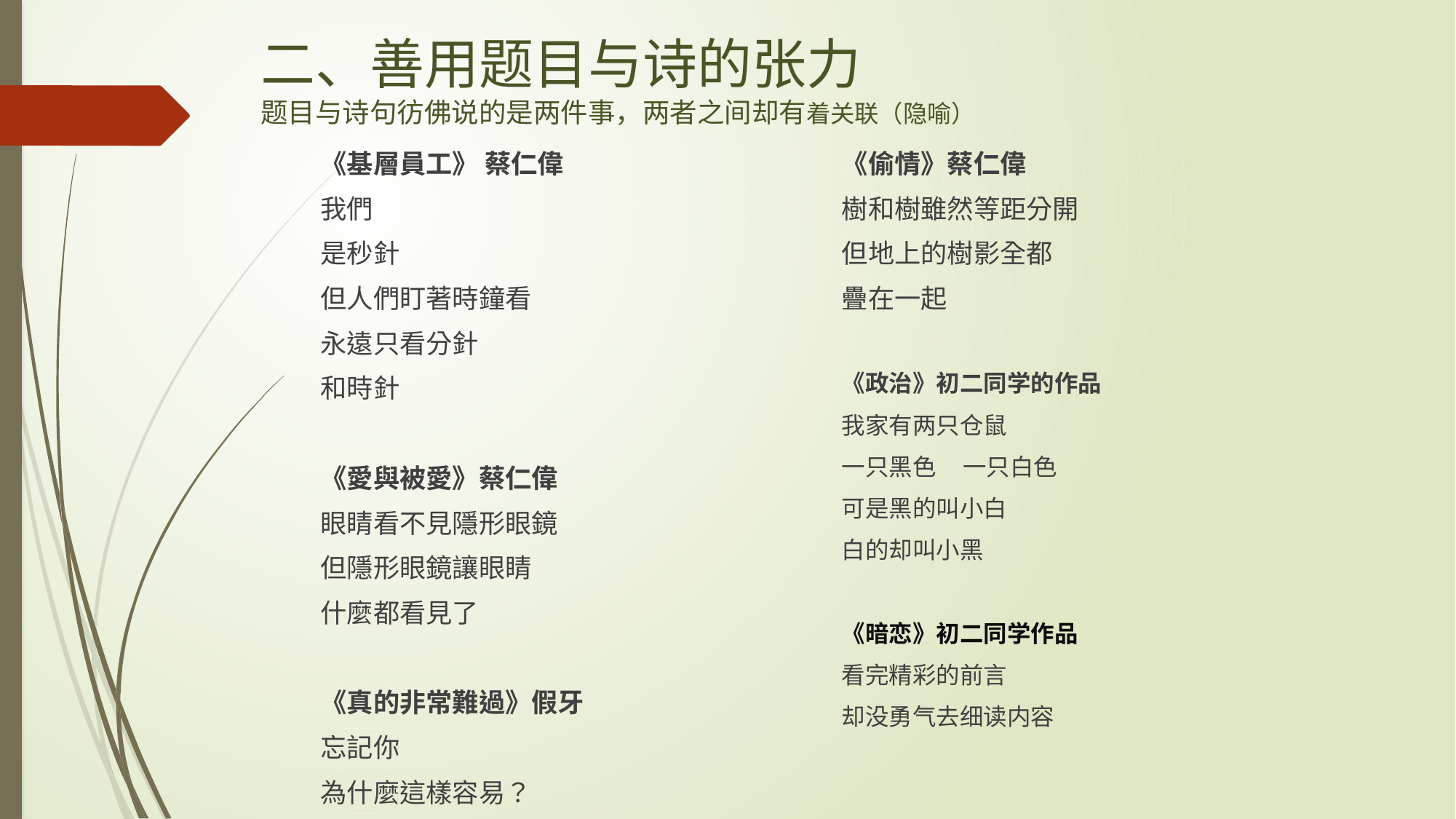

# 二、善用题目与诗的张力 题目与诗句彷佛说的是两件事，两者之间却有着关联（隐喻）
《基層員工》 蔡仁偉
我們
是秒針
但人們盯著時鐘看
永遠只看分針
和時針

《愛與被愛》蔡仁偉
眼睛看不見隱形眼鏡
但隱形眼鏡讓眼睛
什麼都看見了

《真的非常難過》假牙
忘記你
為什麼這樣容易？
《偷情》蔡仁偉
樹和樹雖然等距分開
但地上的樹影全都
疊在一起

《政治》初二同学的作品
我家有两只仓鼠
一只黑色     一只白色
可是黑的叫小白
白的却叫小黑

《暗恋》初二同学作品
看完精彩的前言
却没勇气去细读内容